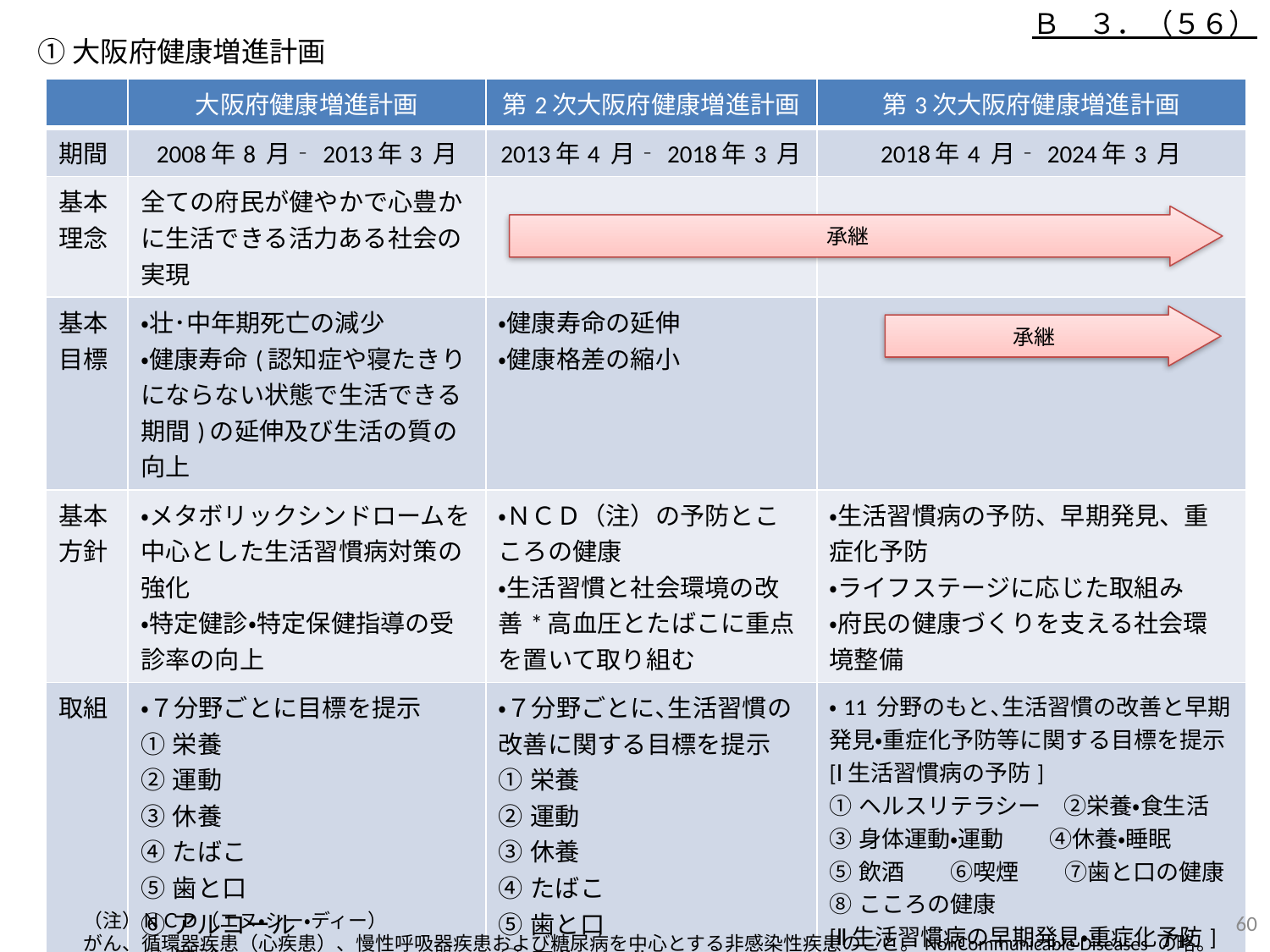

Ｂ　３．（５６）
①大阪府健康増進計画
|  | 大阪府健康増進計画 | 第2次大阪府健康増進計画 | 第3次大阪府健康増進計画 |
| --- | --- | --- | --- |
| 期間 | 2008年8 月‐2013年3 月 | 2013年4 月‐2018年3 月 | 2018年4 月‐2024年3 月 |
| 基本理念 | 全ての府民が健やかで心豊かに生活できる活力ある社会の実現 |  |  |
| 基本目標 | ・壮･中年期死亡の減少 ・健康寿命(認知症や寝たきりにならない状態で生活できる期間)の延伸及び生活の質の向上 | ・健康寿命の延伸 ・健康格差の縮小 |  |
| 基本方針 | ・メタボリックシンドロームを中心とした生活習慣病対策の強化 ・特定健診・特定保健指導の受診率の向上 | ・ＮＣＤ（注）の予防とこころの健康 ・生活習慣と社会環境の改善\*高血圧とたばこに重点を置いて取り組む | ・生活習慣病の予防、早期発見、重症化予防 ・ライフステージに応じた取組み ・府民の健康づくりを支える社会環境整備 |
| 取組 | ・７分野ごとに目標を提示 ①栄養 ②運動 ③休養 ④たばこ ⑤歯と口 ⑥アルコール ⑦健診 | ・７分野ごとに､生活習慣の改善に関する目標を提示 ①栄養 ②運動 ③休養 ④たばこ ⑤歯と口 ⑥アルコール ⑦こころ | ・11 分野のもと､生活習慣の改善と早期発見・重症化予防等に関する目標を提示 [Ⅰ生活習慣病の予防] ①ヘルスリテラシー　②栄養・食生活 ③身体運動・運動　　④休養・睡眠 ⑤飲酒　　⑥喫煙　　⑦歯と口の健康 ⑧こころの健康 [Ⅱ生活習慣病の早期発見・重症化予防] ①けんしん　②重症化予防 [Ⅲ府民の健康づくりを支える社会環境整備] 社会環境整備 |
承継
承継
60
（注）ＮＣＤ（エヌ・シー・ディー）
がん、循環器疾患（心疾患）、慢性呼吸器疾患および糖尿病を中心とする非感染性疾患のこと。NonCommunicable Diseases の略。